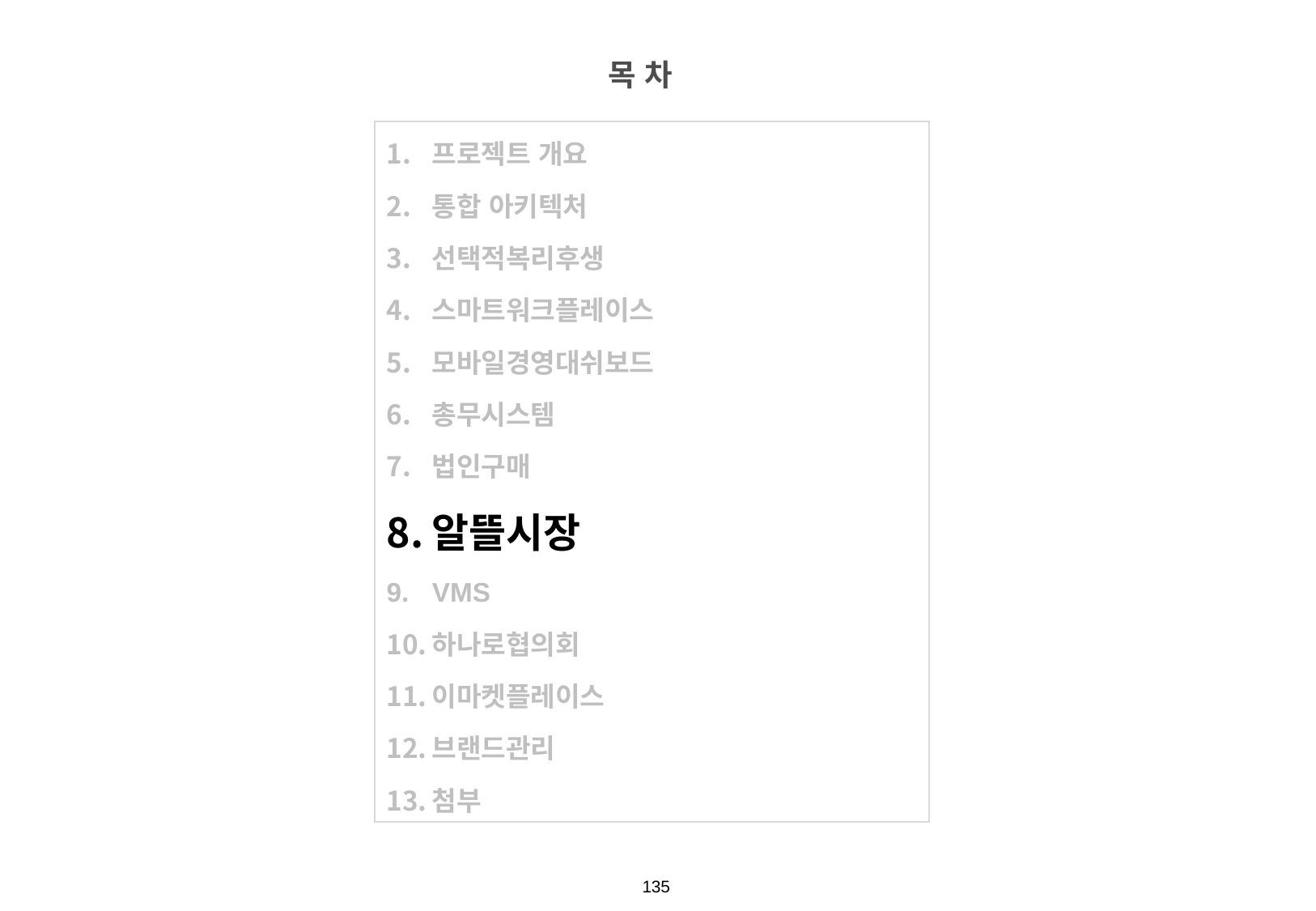

목 차
프로젝트 개요
통합 아키텍처
선택적복리후생
스마트워크플레이스
모바일경영대쉬보드
총무시스템
법인구매
알뜰시장
VMS
하나로협의회
이마켓플레이스
브랜드관리
첨부